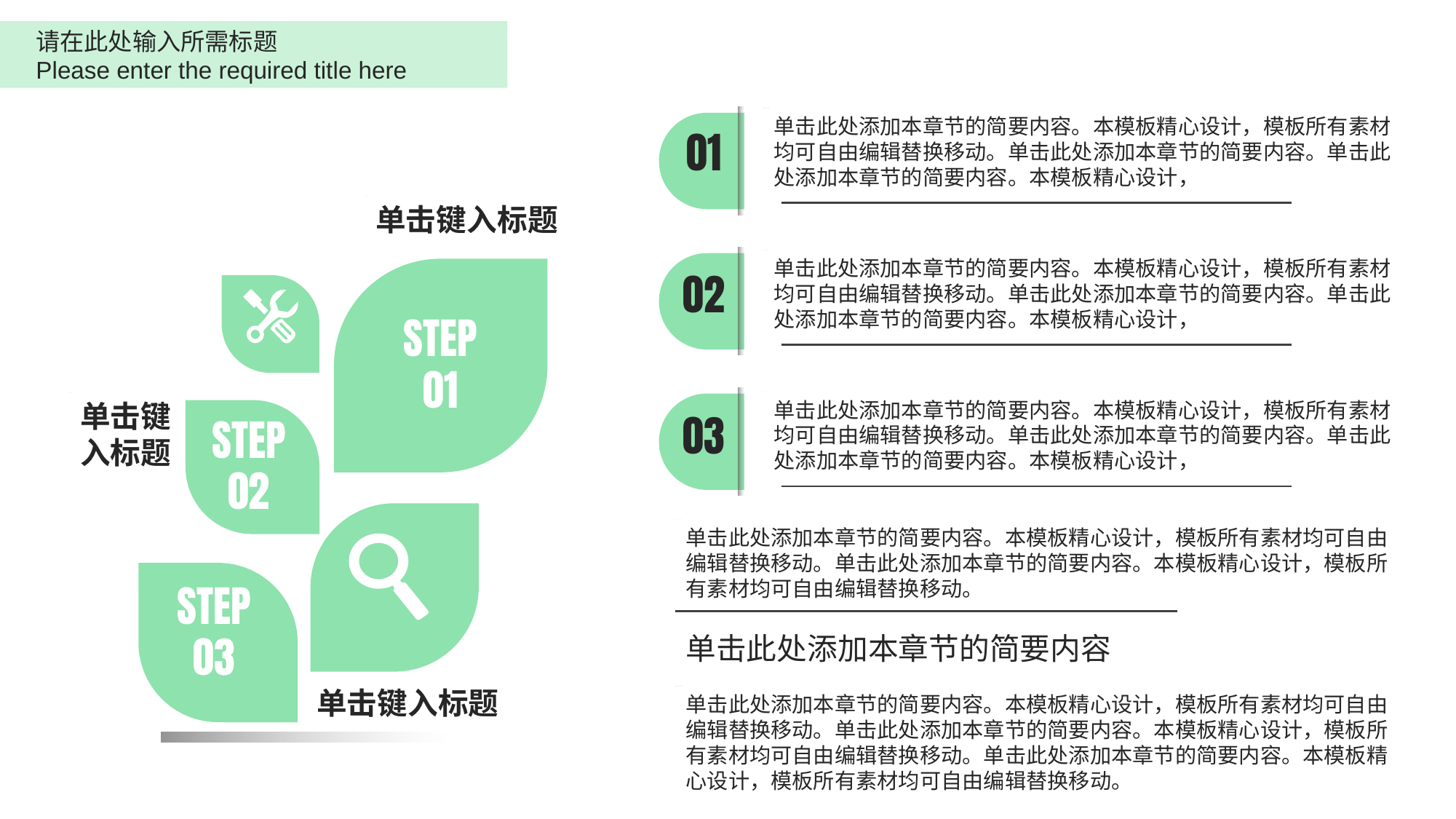

请在此处输入所需标题
Please enter the required title here

单击此处添加本章节的简要内容。本模板精心设计，模板所有素材均可自由编辑替换移动。单击此处添加本章节的简要内容。单击此处添加本章节的简要内容。本模板精心设计，
01
单击键入标题

单击此处添加本章节的简要内容。本模板精心设计，模板所有素材均可自由编辑替换移动。单击此处添加本章节的简要内容。单击此处添加本章节的简要内容。本模板精心设计，

02

STEP
01

单击此处添加本章节的简要内容。本模板精心设计，模板所有素材均可自由编辑替换移动。单击此处添加本章节的简要内容。单击此处添加本章节的简要内容。本模板精心设计，
单击键入标题

03
STEP
02

单击此处添加本章节的简要内容。本模板精心设计，模板所有素材均可自由编辑替换移动。单击此处添加本章节的简要内容。本模板精心设计，模板所有素材均可自由编辑替换移动。

STEP
03

单击此处添加本章节的简要内容
单击键入标题
单击此处添加本章节的简要内容。本模板精心设计，模板所有素材均可自由编辑替换移动。单击此处添加本章节的简要内容。本模板精心设计，模板所有素材均可自由编辑替换移动。单击此处添加本章节的简要内容。本模板精心设计，模板所有素材均可自由编辑替换移动。